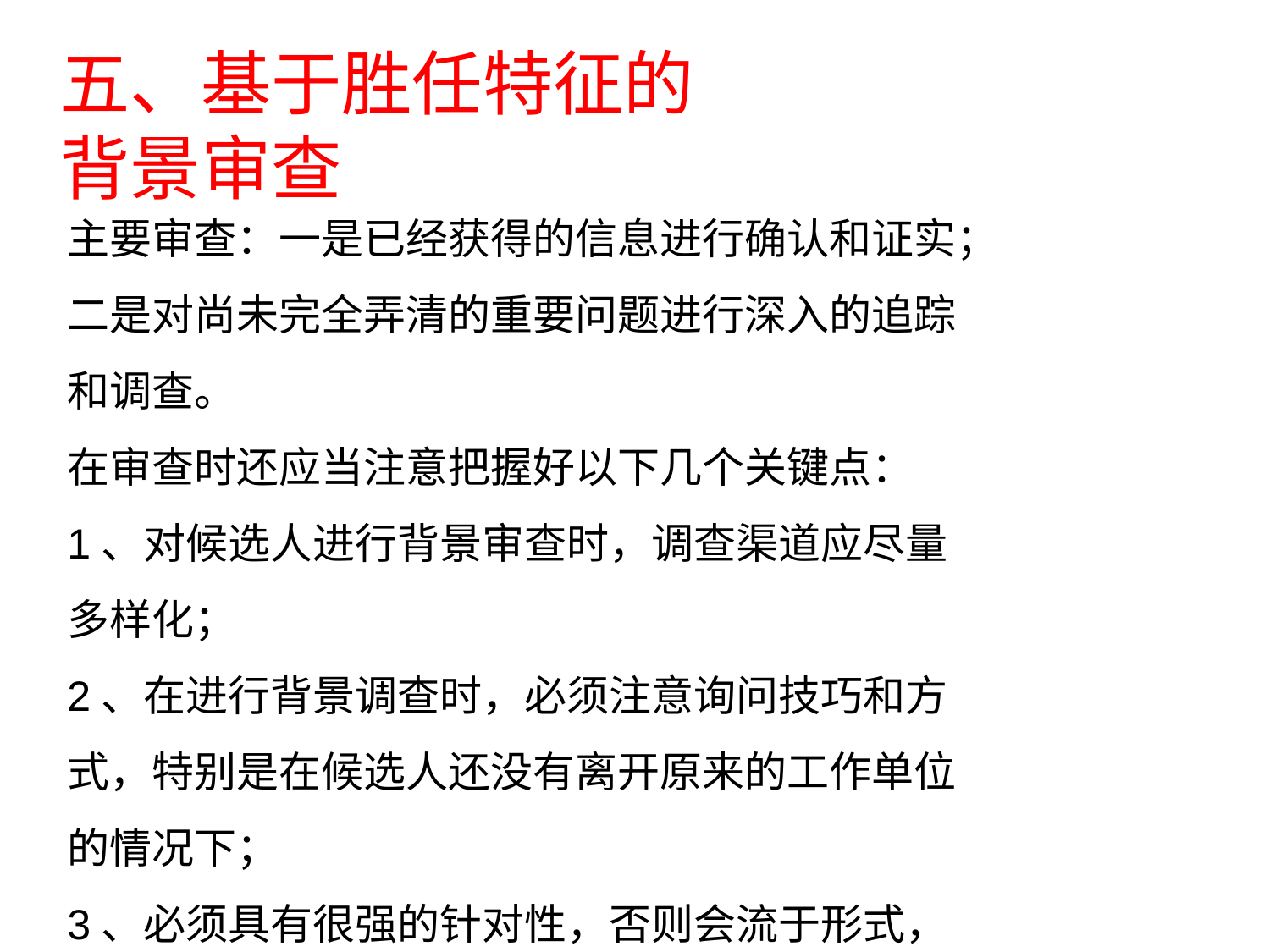

# 五、基于胜任特征的背景审查
主要审查：一是已经获得的信息进行确认和证实；二是对尚未完全弄清的重要问题进行深入的追踪和调查。
在审查时还应当注意把握好以下几个关键点：
1、对候选人进行背景审查时，调查渠道应尽量多样化；
2、在进行背景调查时，必须注意询问技巧和方式，特别是在候选人还没有离开原来的工作单位的情况下；
3、必须具有很强的针对性，否则会流于形式，缺乏失效。